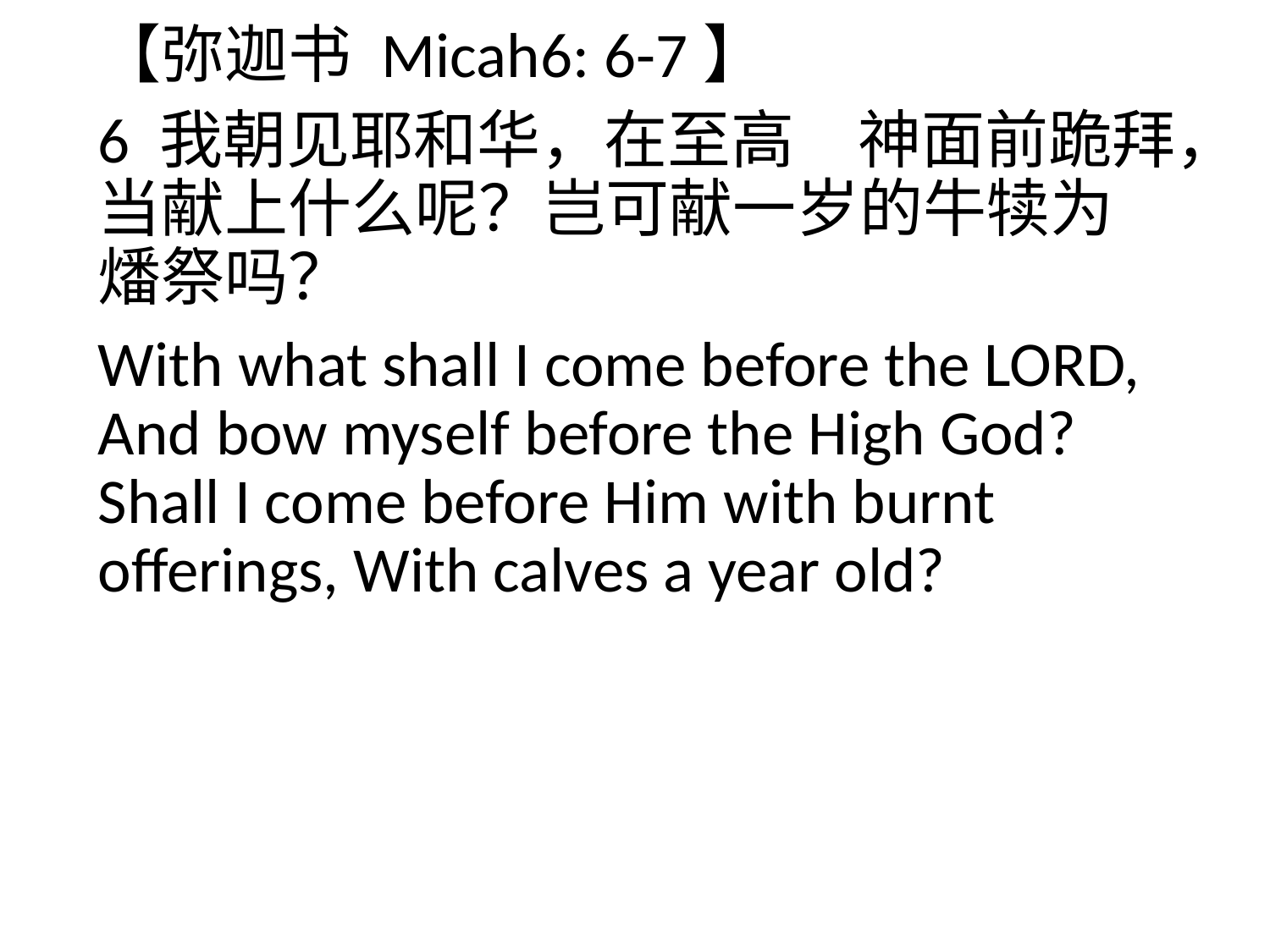

【弥迦书 Micah6: 6-7】
6 我朝见耶和华，在至高　神面前跪拜，当献上什么呢？岂可献一岁的牛犊为燔祭吗？
With what shall I come before the LORD, And bow myself before the High God? Shall I come before Him with burnt offerings, With calves a year old?